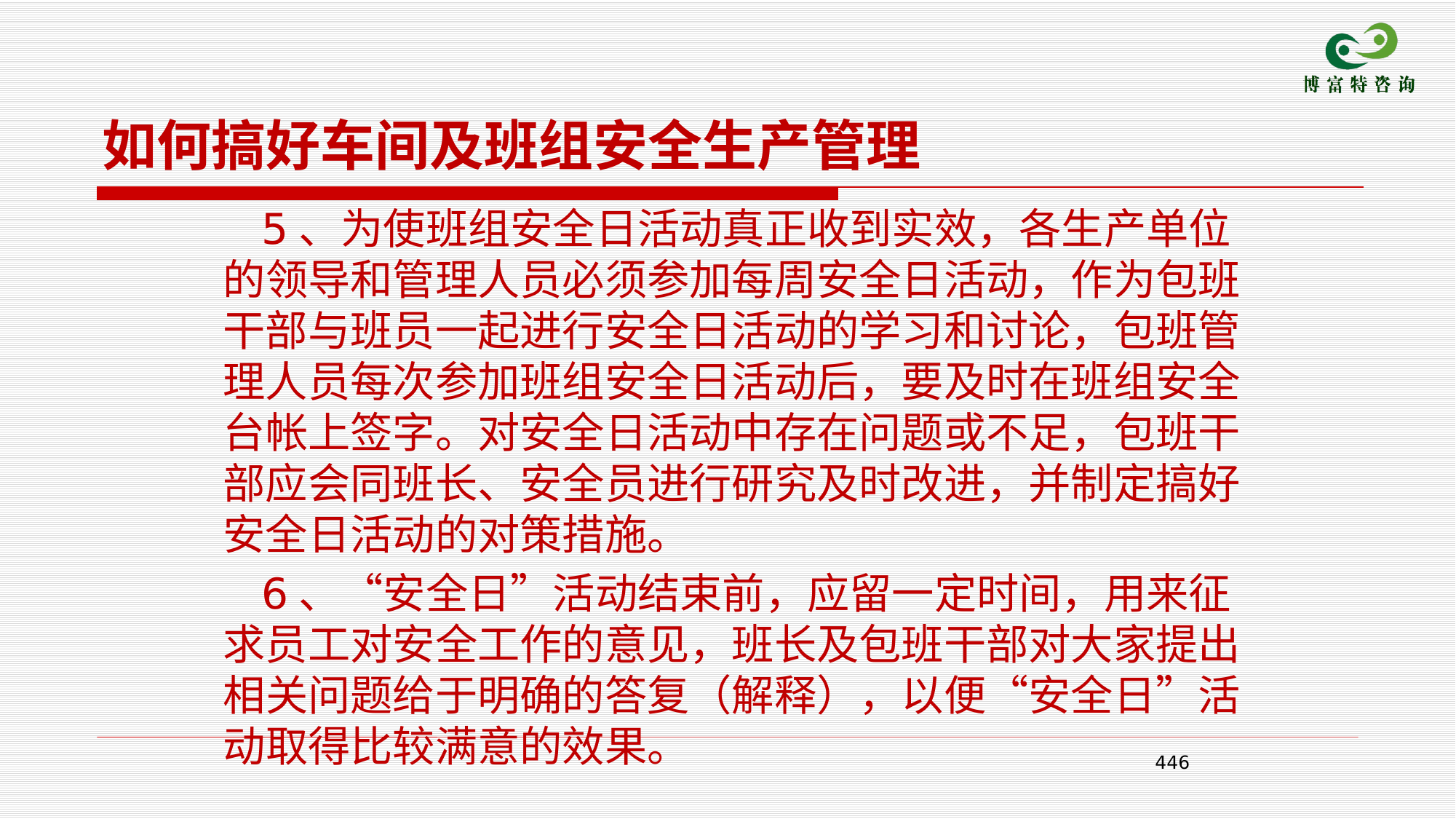

如何搞好车间及班组安全生产管理
       5、为使班组安全日活动真正收到实效，各生产单位的领导和管理人员必须参加每周安全日活动，作为包班干部与班员一起进行安全日活动的学习和讨论，包班管理人员每次参加班组安全日活动后，要及时在班组安全台帐上签字。对安全日活动中存在问题或不足，包班干部应会同班长、安全员进行研究及时改进，并制定搞好安全日活动的对策措施。
       6、“安全日”活动结束前，应留一定时间，用来征求员工对安全工作的意见，班长及包班干部对大家提出相关问题给于明确的答复（解释），以便“安全日”活动取得比较满意的效果。

446